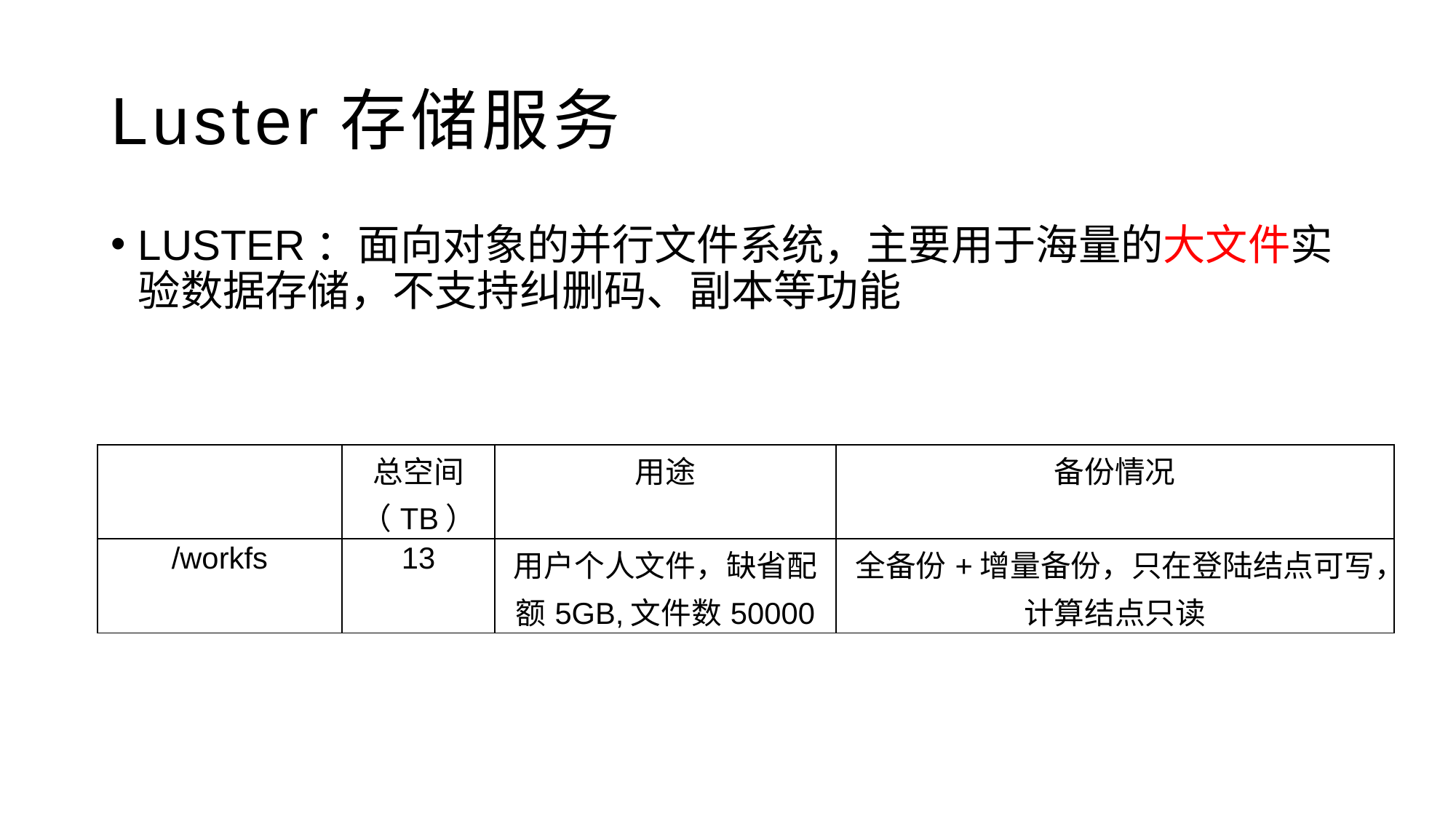

# Luster存储服务
LUSTER：面向对象的并行文件系统，主要用于海量的大文件实验数据存储，不支持纠删码、副本等功能

|  | 总空间（TB） | 用途 | 备份情况 |
| --- | --- | --- | --- |
| /workfs | 13 | 用户个人文件，缺省配额5GB,文件数50000 | 全备份+增量备份，只在登陆结点可写，计算结点只读 |